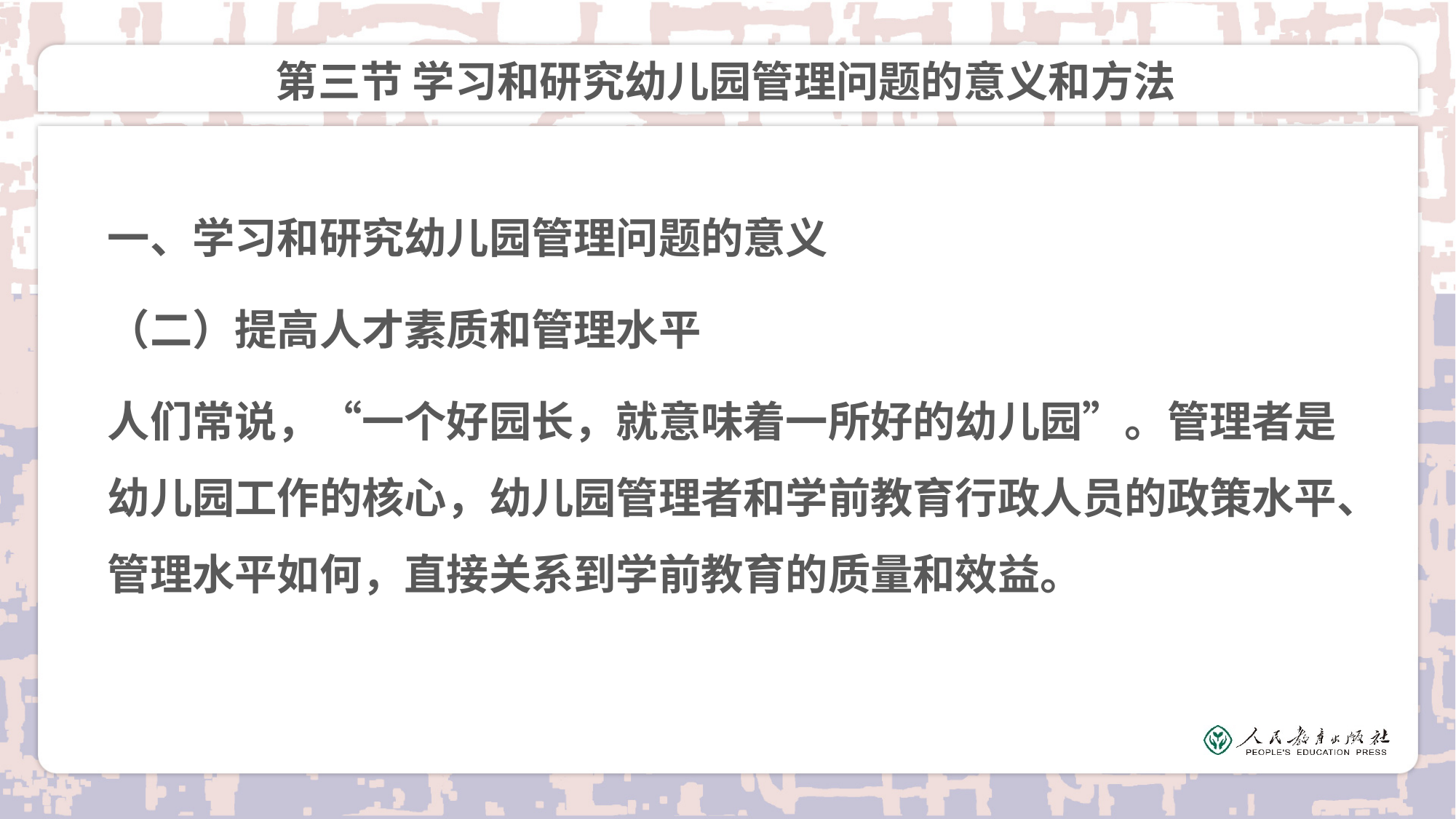

# 第三节 学习和研究幼儿园管理问题的意义和方法
一、学习和研究幼儿园管理问题的意义
（二）提高人才素质和管理水平
人们常说，“一个好园长，就意味着一所好的幼儿园”。管理者是幼儿园工作的核心，幼儿园管理者和学前教育行政人员的政策水平、管理水平如何，直接关系到学前教育的质量和效益。